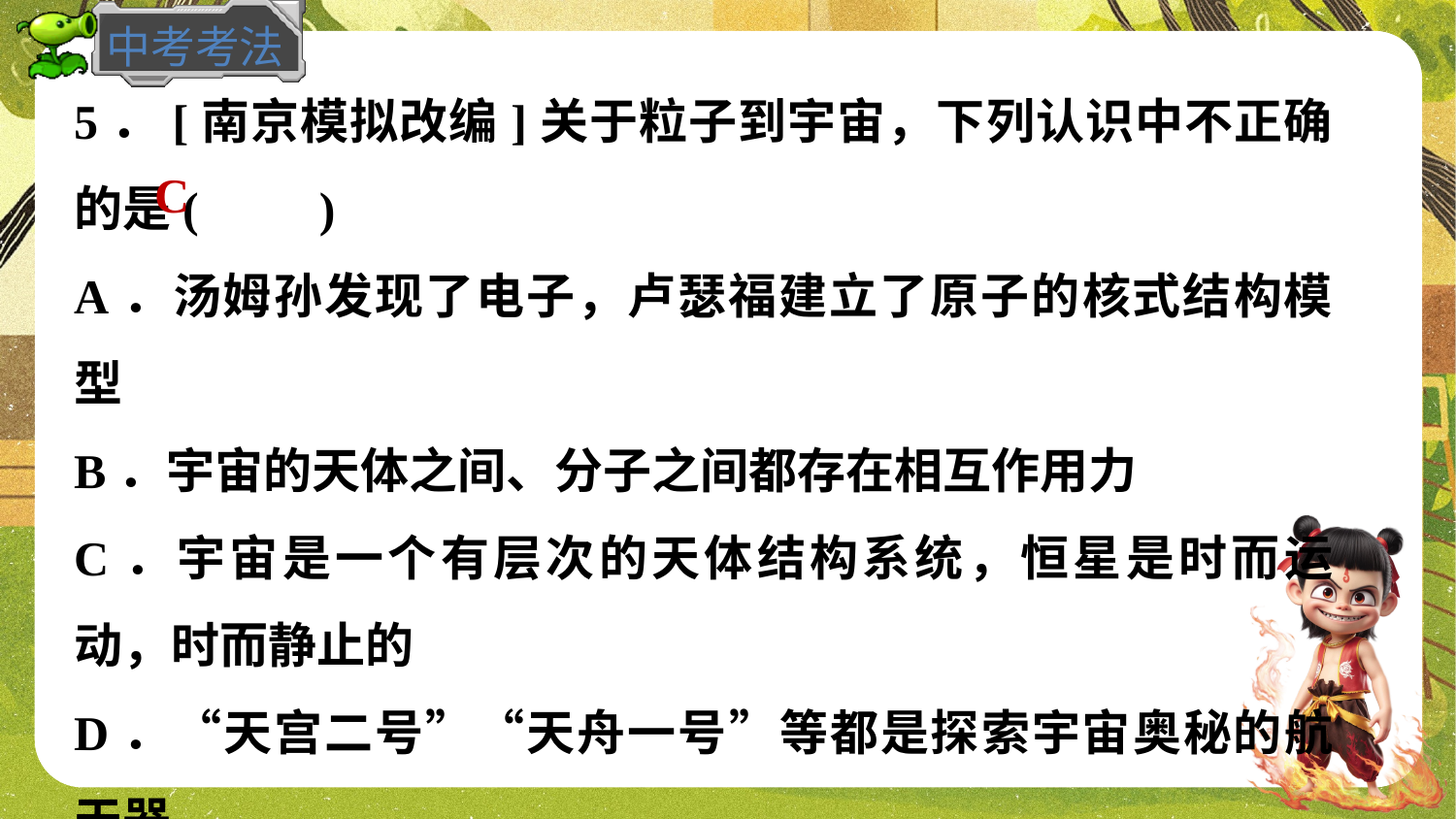

5．[南京模拟改编]关于粒子到宇宙，下列认识中不正确的是(　　)
A．汤姆孙发现了电子，卢瑟福建立了原子的核式结构模型
B．宇宙的天体之间、分子之间都存在相互作用力
C．宇宙是一个有层次的天体结构系统，恒星是时而运动，时而静止的
D．“天宫二号”“天舟一号”等都是探索宇宙奥秘的航天器
C